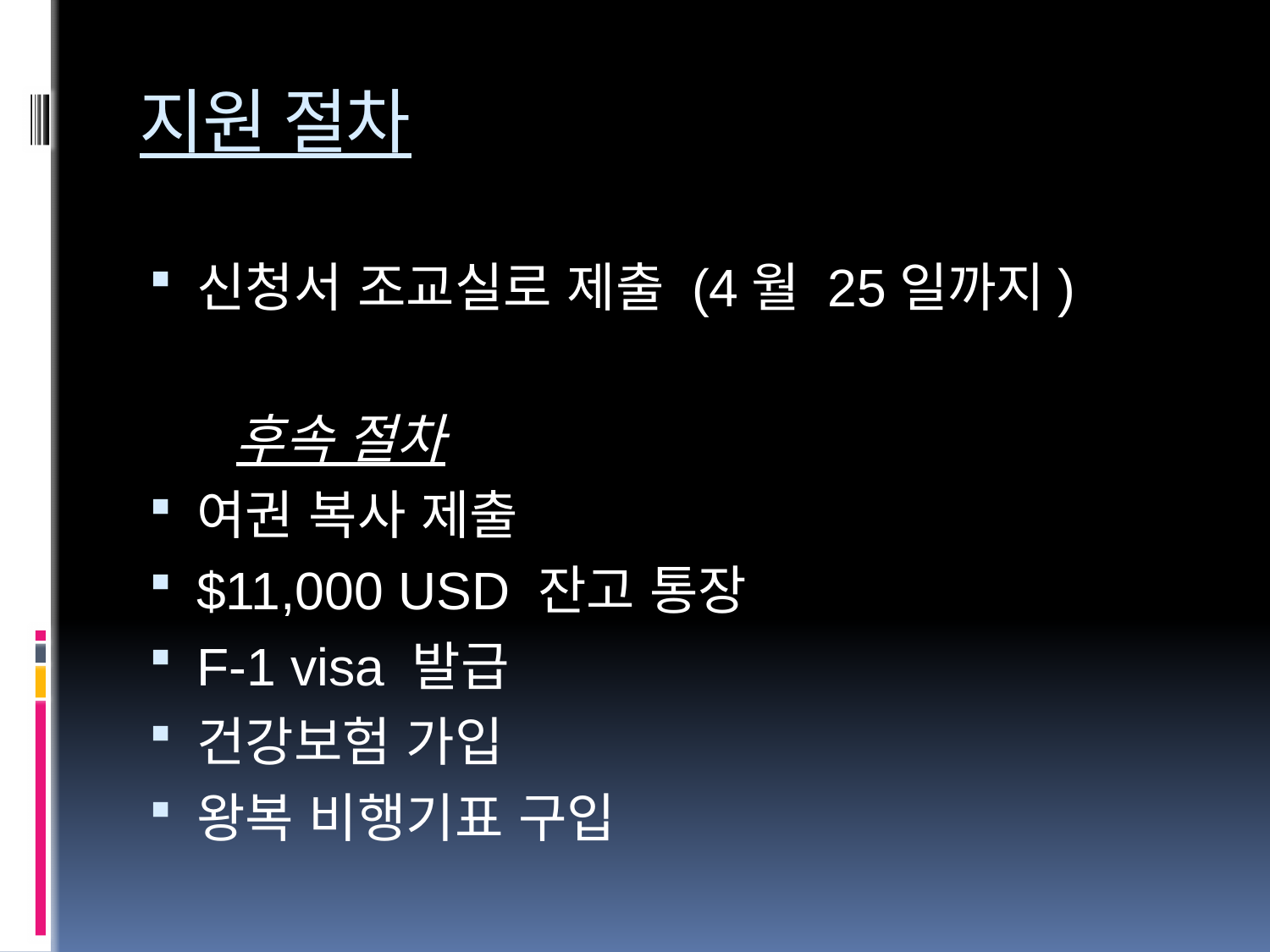

# 지원 절차
신청서 조교실로 제출 (4월 25일까지)

     후속 절차
여권 복사 제출
$11,000 USD 잔고 통장
F-1 visa 발급
건강보험 가입
왕복 비행기표 구입